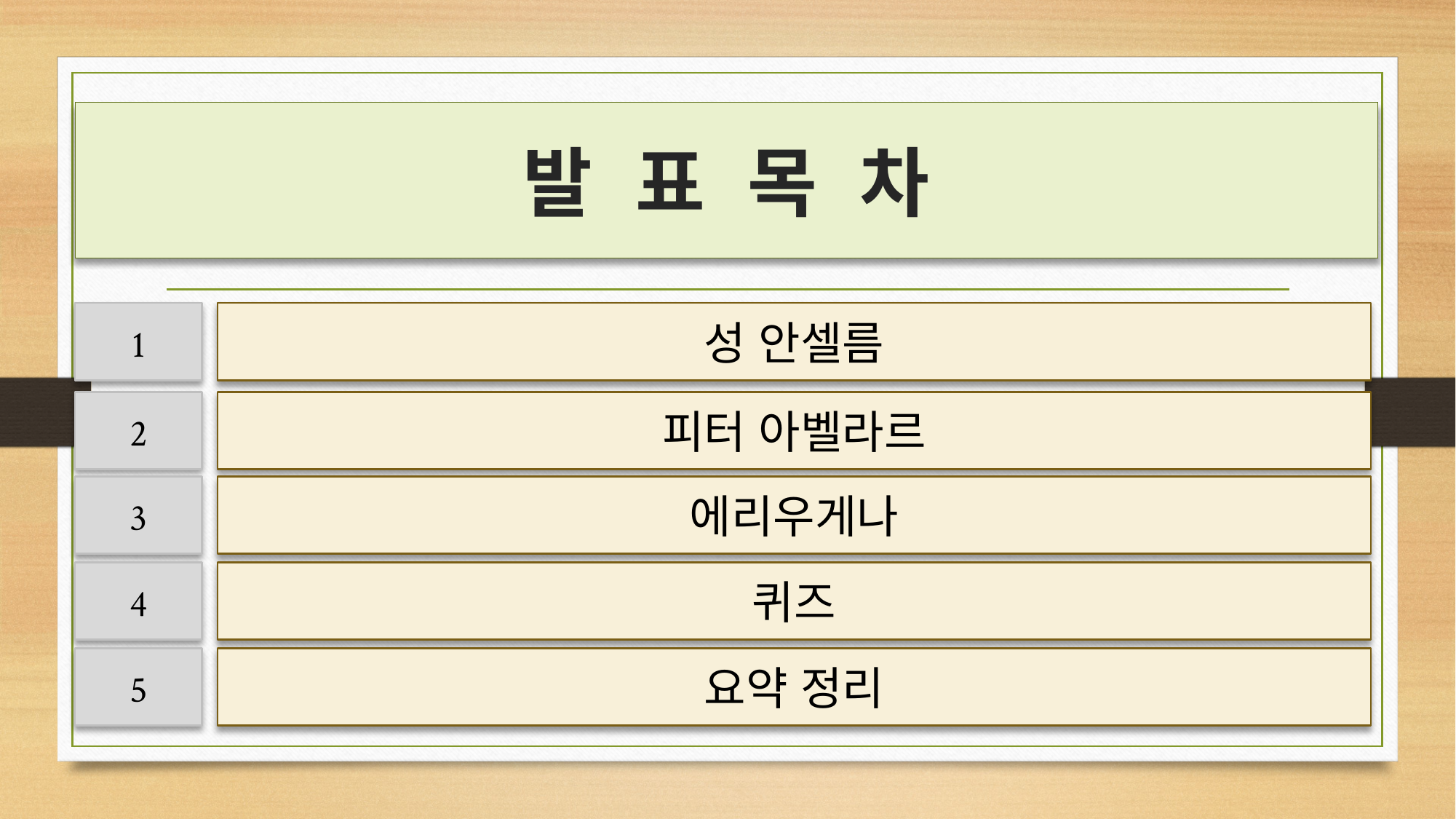

발  표  목  차
1
성 안셀름
2
피터 아벨라르
3
에리우게나
4
퀴즈
5
요약 정리